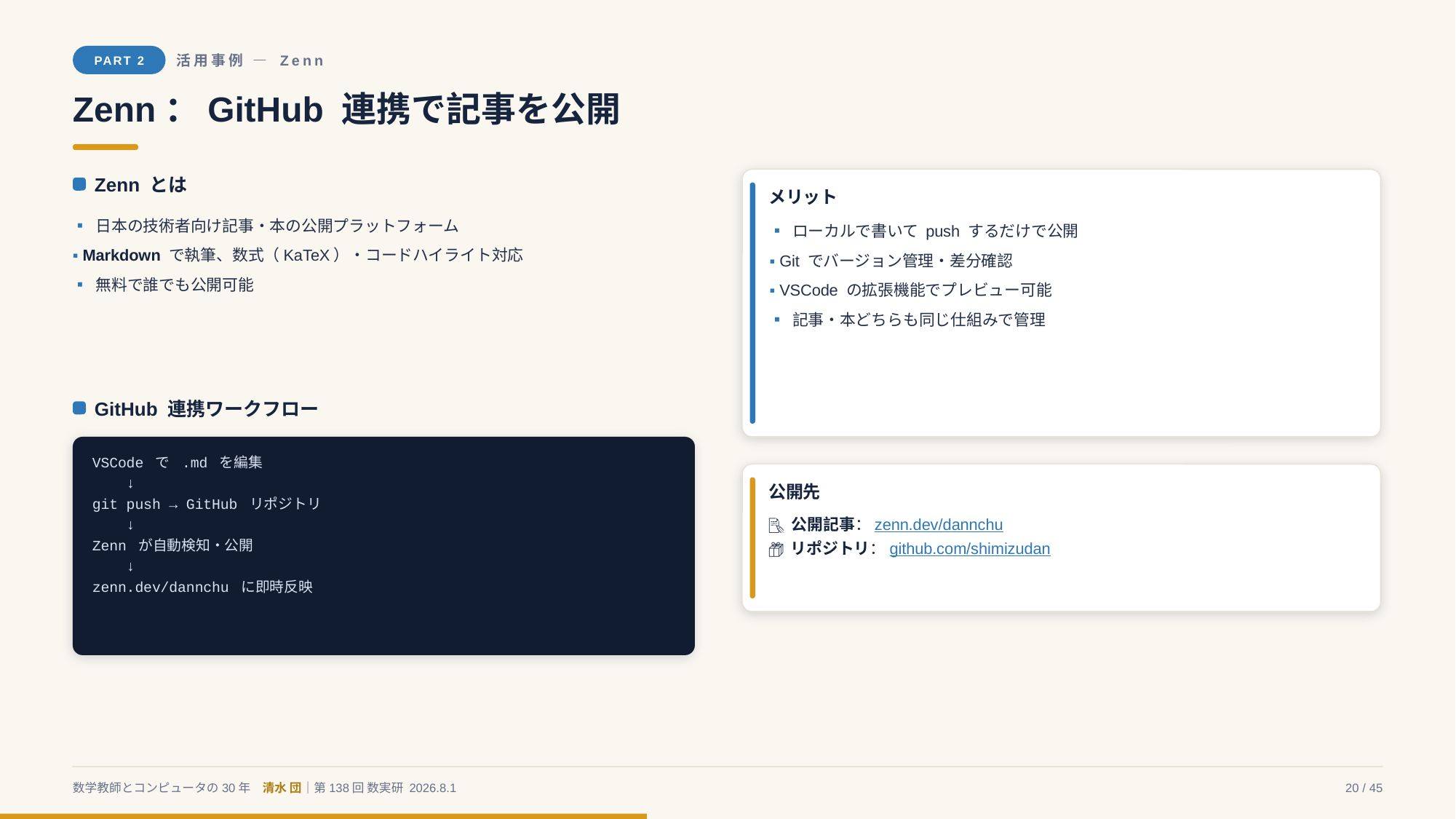

PART 2
活用事例 ― Zenn
Zenn：GitHub 連携で記事を公開

Zenn とは

メリット

▪ 日本の技術者向け記事・本の公開プラットフォーム
▪ Markdown で執筆、数式（KaTeX）・コードハイライト対応
▪ 無料で誰でも公開可能
▪ ローカルで書いて push するだけで公開
▪ Git でバージョン管理・差分確認
▪ VSCode の拡張機能でプレビュー可能
▪ 記事・本どちらも同じ仕組みで管理
GitHub 連携ワークフロー

VSCode で .md を編集
    ↓
git push → GitHub リポジトリ
    ↓
Zenn が自動検知・公開
    ↓
zenn.dev/dannchu に即時反映

公開先

📝 公開記事：zenn.dev/dannchu
📦 リポジトリ：github.com/shimizudan

数学教師とコンピュータの30年　清水 団｜第138回 数実研 2026.8.1
20 / 45